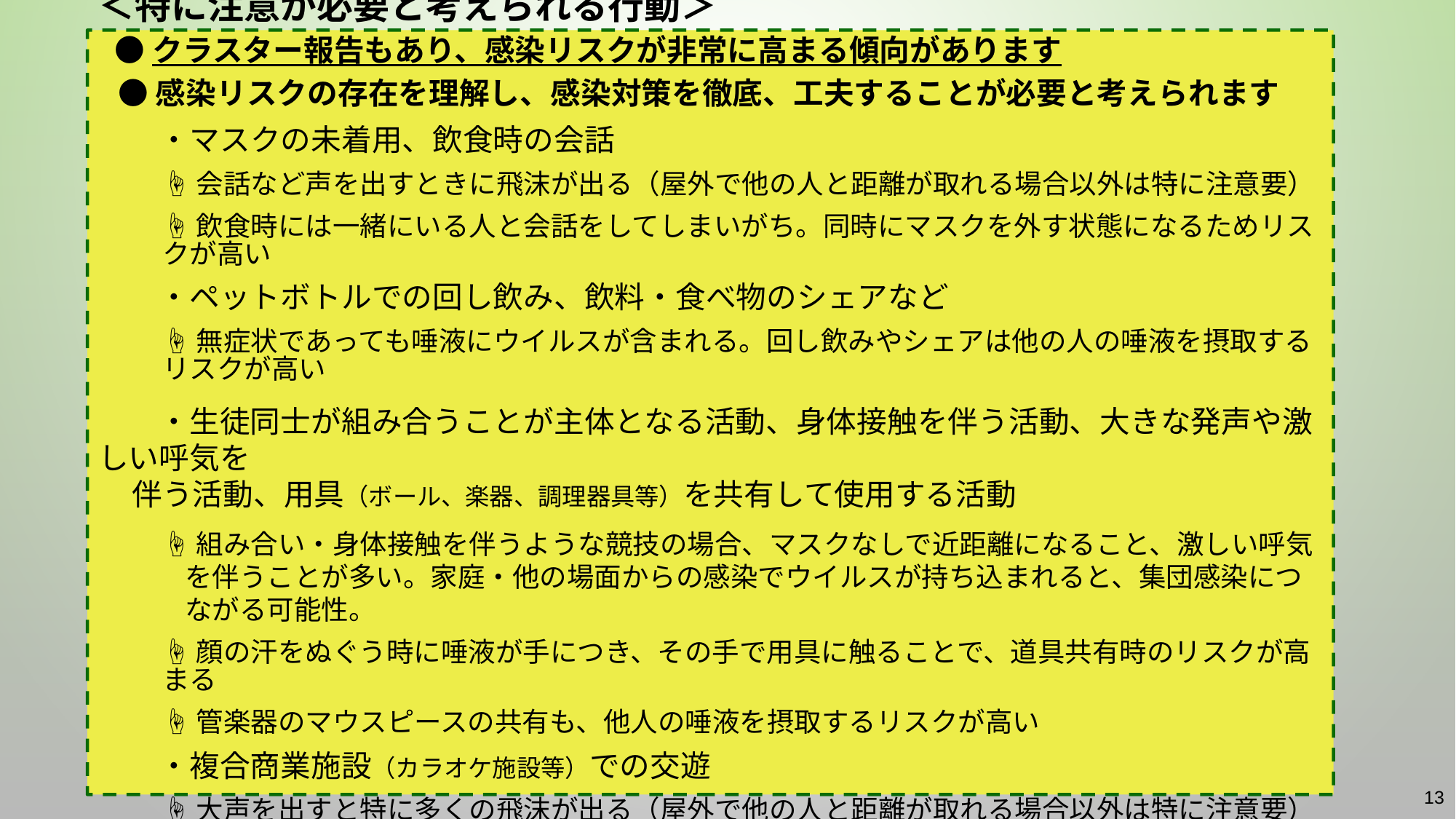

＜特に注意が必要と考えられる行動＞
  ●クラスター報告もあり、感染リスクが非常に高まる傾向があります
 ●感染リスクの存在を理解し、感染対策を徹底、工夫することが必要と考えられます
　　・マスクの未着用、飲食時の会話
☝会話など声を出すときに飛沫が出る（屋外で他の人と距離が取れる場合以外は特に注意要）
☝飲食時には一緒にいる人と会話をしてしまいがち。同時にマスクを外す状態になるためリスクが高い
　　・ペットボトルでの回し飲み、飲料・食べ物のシェアなど
☝無症状であっても唾液にウイルスが含まれる。回し飲みやシェアは他の人の唾液を摂取するリスクが高い
　　・生徒同士が組み合うことが主体となる活動、身体接触を伴う活動、大きな発声や激しい呼気を
     伴う活動、用具（ボール、楽器、調理器具等）を共有して使用する活動
☝組み合い・身体接触を伴うような競技の場合、マスクなしで近距離になること、激しい呼気を伴うことが多い。家庭・他の場面からの感染でウイルスが持ち込まれると、集団感染につながる可能性。
☝顔の汗をぬぐう時に唾液が手につき、その手で用具に触ることで、道具共有時のリスクが高まる
☝管楽器のマウスピースの共有も、他人の唾液を摂取するリスクが高い
　　・複合商業施設（カラオケ施設等）での交遊
☝大声を出すと特に多くの飛沫が出る（屋外で他の人と距離が取れる場合以外は特に注意要）
13